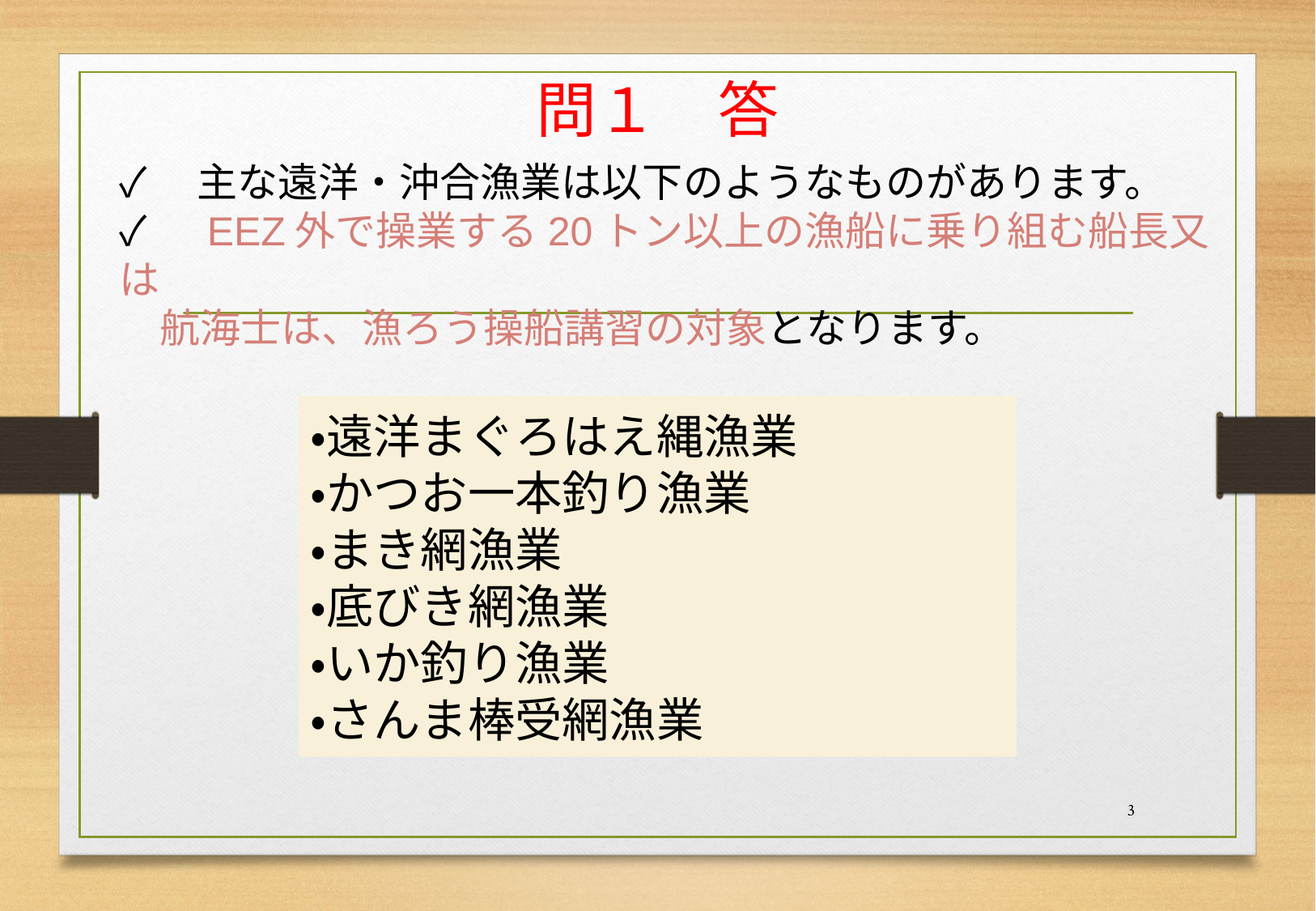

問１　答
✓　主な遠洋・沖合漁業は以下のようなものがあります。
✓　EEZ外で操業する20トン以上の漁船に乗り組む船長又は
　航海士は、漁ろう操船講習の対象となります。
・遠洋まぐろはえ縄漁業
・かつお一本釣り漁業
・まき網漁業
・底びき網漁業
・いか釣り漁業
・さんま棒受網漁業
3